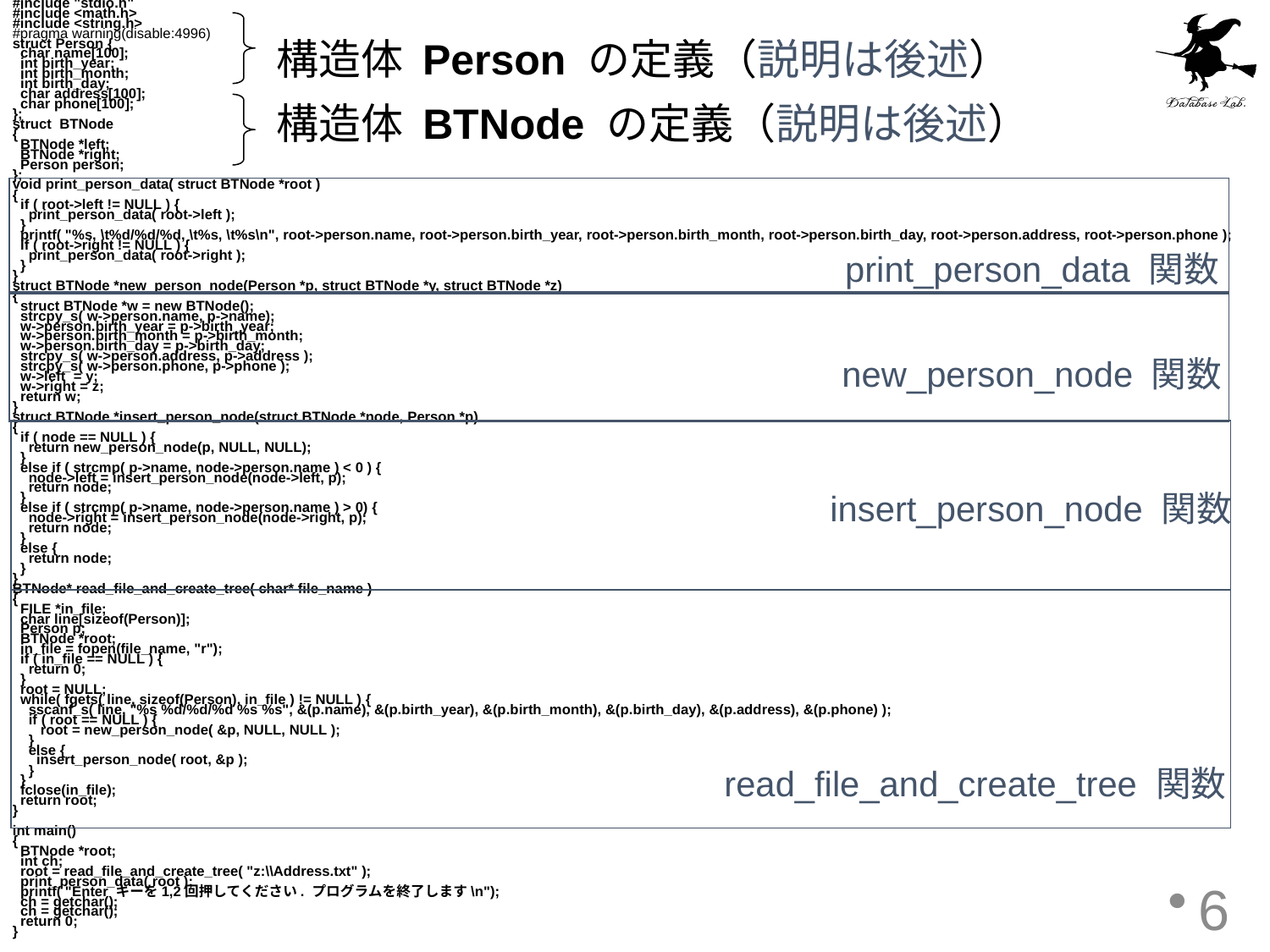

#include "stdio.h"
#include <math.h>
#include <string.h>
#pragma warning(disable:4996)
struct Person {
  char name[100];
  int birth_year;
  int birth_month;
  int birth_day;
  char address[100];
  char phone[100];
};
struct  BTNode
{
  BTNode *left;
  BTNode *right;
  Person person;
};
void print_person_data( struct BTNode *root )
{
  if ( root->left != NULL ) {
    print_person_data( root->left );
  }
  printf( "%s, \t%d/%d/%d, \t%s, \t%s\n", root->person.name, root->person.birth_year, root->person.birth_month, root->person.birth_day, root->person.address, root->person.phone );
  if ( root->right != NULL ) {
    print_person_data( root->right );
  }
}
struct BTNode *new_person_node(Person *p, struct BTNode *y, struct BTNode *z)
{
  struct BTNode *w = new BTNode();
  strcpy_s( w->person.name, p->name);
  w->person.birth_year = p->birth_year;
  w->person.birth_month = p->birth_month;
  w->person.birth_day = p->birth_day;
  strcpy_s( w->person.address, p->address );
  strcpy_s( w->person.phone, p->phone );
  w->left  = y;
  w->right = z;
  return w;
}
struct BTNode *insert_person_node(struct BTNode *node, Person *p)
{
  if ( node == NULL ) {
    return new_person_node(p, NULL, NULL);
  }
  else if ( strcmp( p->name, node->person.name ) < 0 ) {
    node->left = insert_person_node(node->left, p);
    return node;
  }
  else if ( strcmp( p->name, node->person.name ) > 0) {
    node->right = insert_person_node(node->right, p);
    return node;
  }
  else {
    return node;
  }
}
BTNode* read_file_and_create_tree( char* file_name )
{
  FILE *in_file;
  char line[sizeof(Person)];
  Person p;
  BTNode *root;
  in_file = fopen(file_name, "r");
  if ( in_file == NULL ) {
    return 0;
  }
  root = NULL;
  while( fgets( line, sizeof(Person), in_file ) != NULL ) {
    sscanf_s( line, "%s %d/%d/%d %s %s", &(p.name), &(p.birth_year), &(p.birth_month), &(p.birth_day), &(p.address), &(p.phone) );
    if ( root == NULL ) {
       root = new_person_node( &p, NULL, NULL );
    }
    else {
      insert_person_node( root, &p );
    }
  }
  fclose(in_file);
  return root;
}

int main()
{
  BTNode *root;
  int ch;
  root = read_file_and_create_tree( "z:\\Address.txt" );
  print_person_data( root );
  printf( "Enter キーを1,2回押してください. プログラムを終了します\n");
  ch = getchar();
  ch = getchar();
  return 0;
}

構造体 Person の定義（説明は後述）
構造体 BTNode の定義（説明は後述）

print_person_data 関数

new_person_node 関数

insert_person_node 関数

read_file_and_create_tree 関数
6